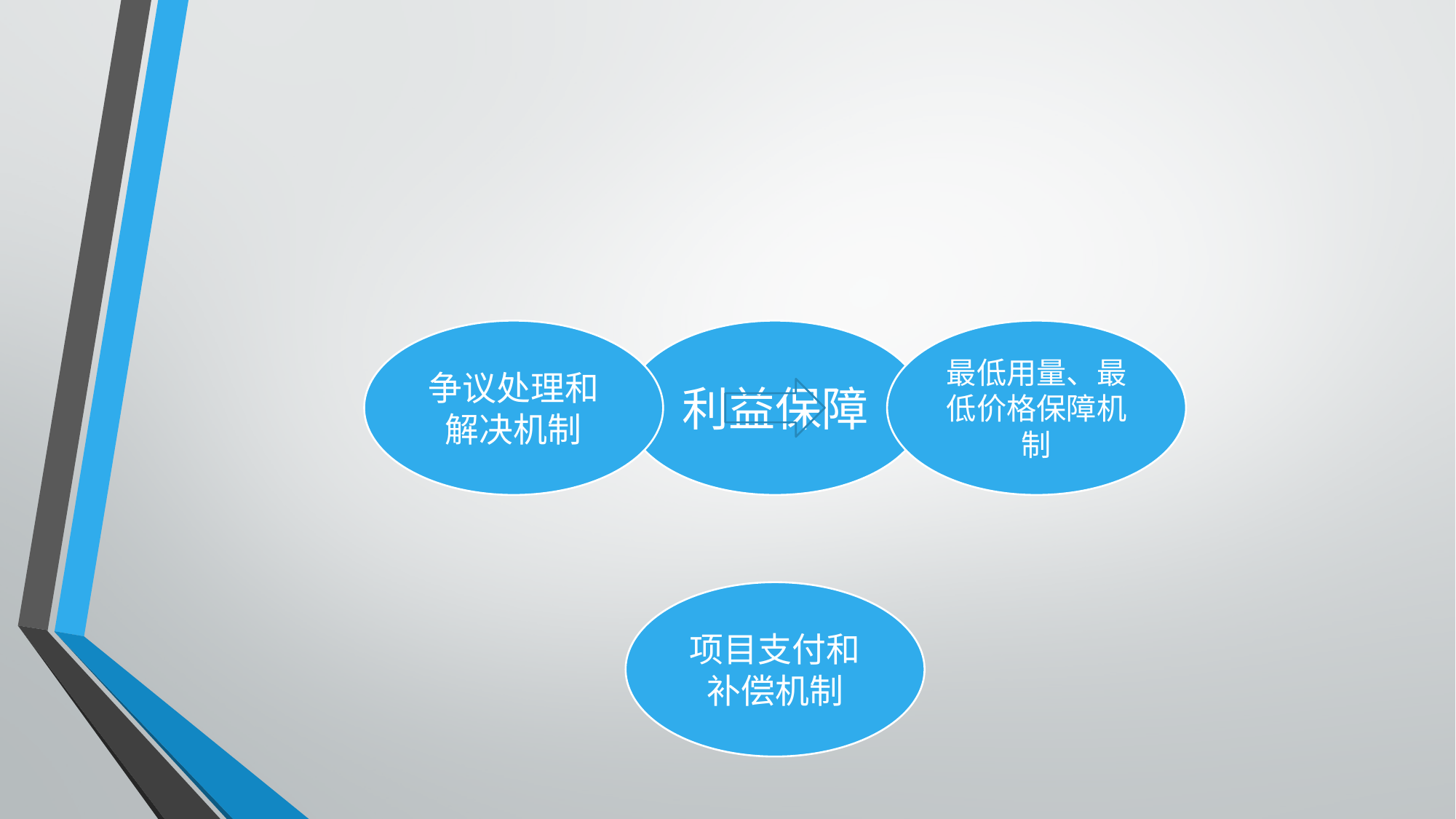

利益保障
最低用量、最低价格保障机制
项目支付和补偿机制
争议处理和解决机制